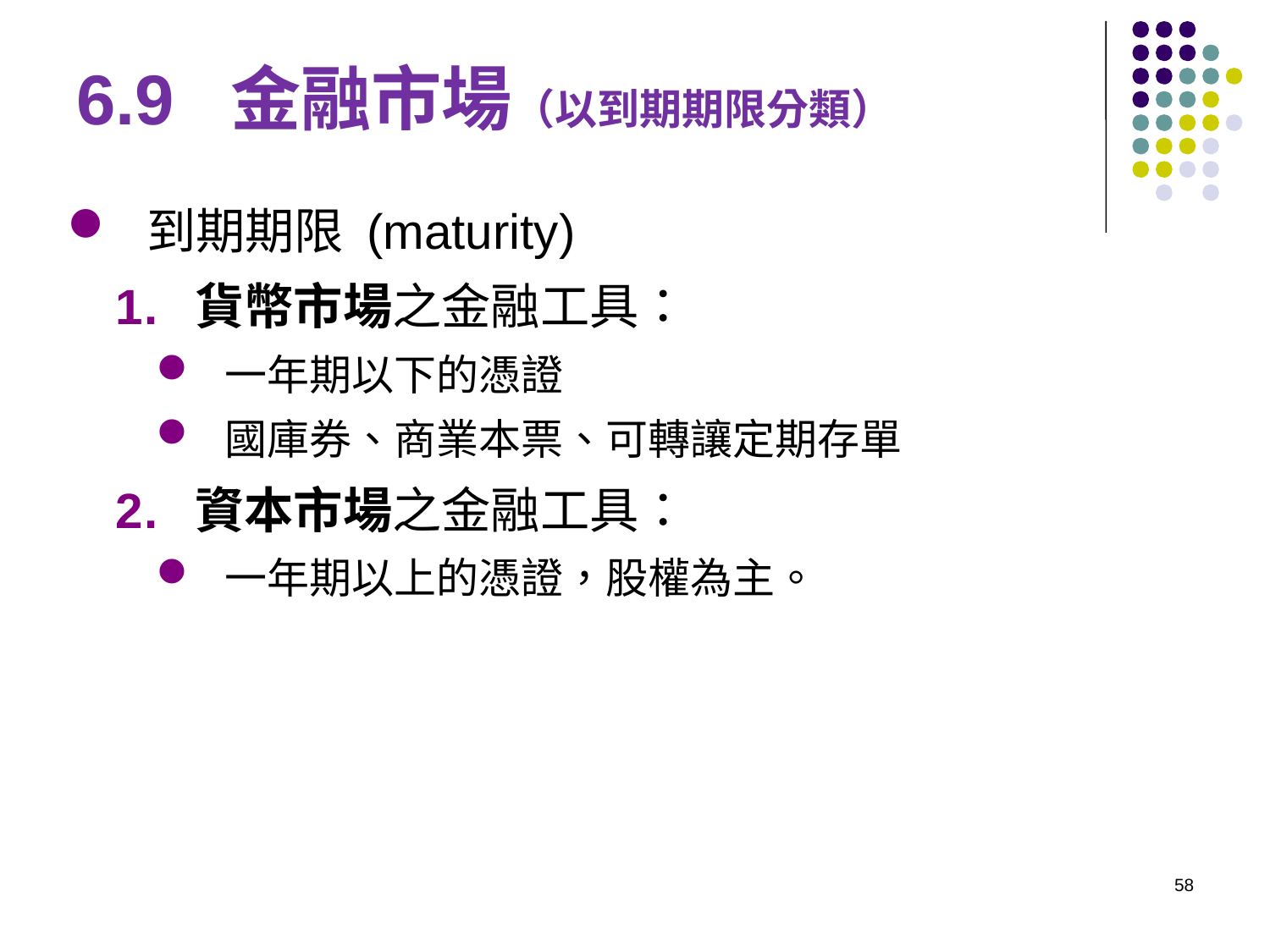

# 6.9  金融市場（以到期期限分類）
到期期限 (maturity)
貨幣市場之金融工具：
一年期以下的憑證
國庫券、商業本票、可轉讓定期存單
資本市場之金融工具：
一年期以上的憑證，股權為主。
58